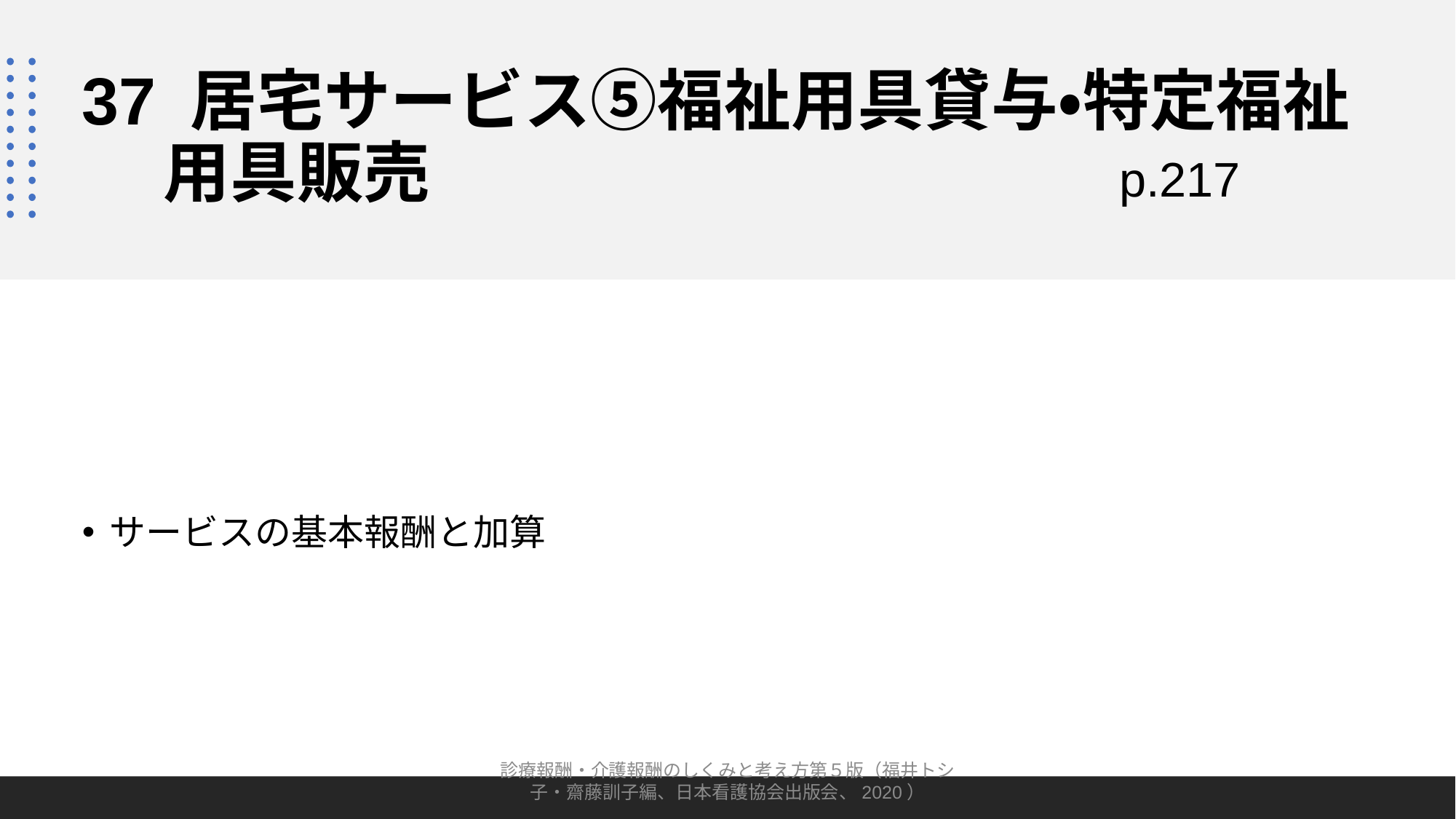

# 37 居宅サービス⑤福祉用具貸与・特定福祉 　 用具販売                                                             p.217

サービスの基本報酬と加算
診療報酬・介護報酬のしくみと考え方第５版（福井トシ子・齋藤訓子編、日本看護協会出版会、2020）